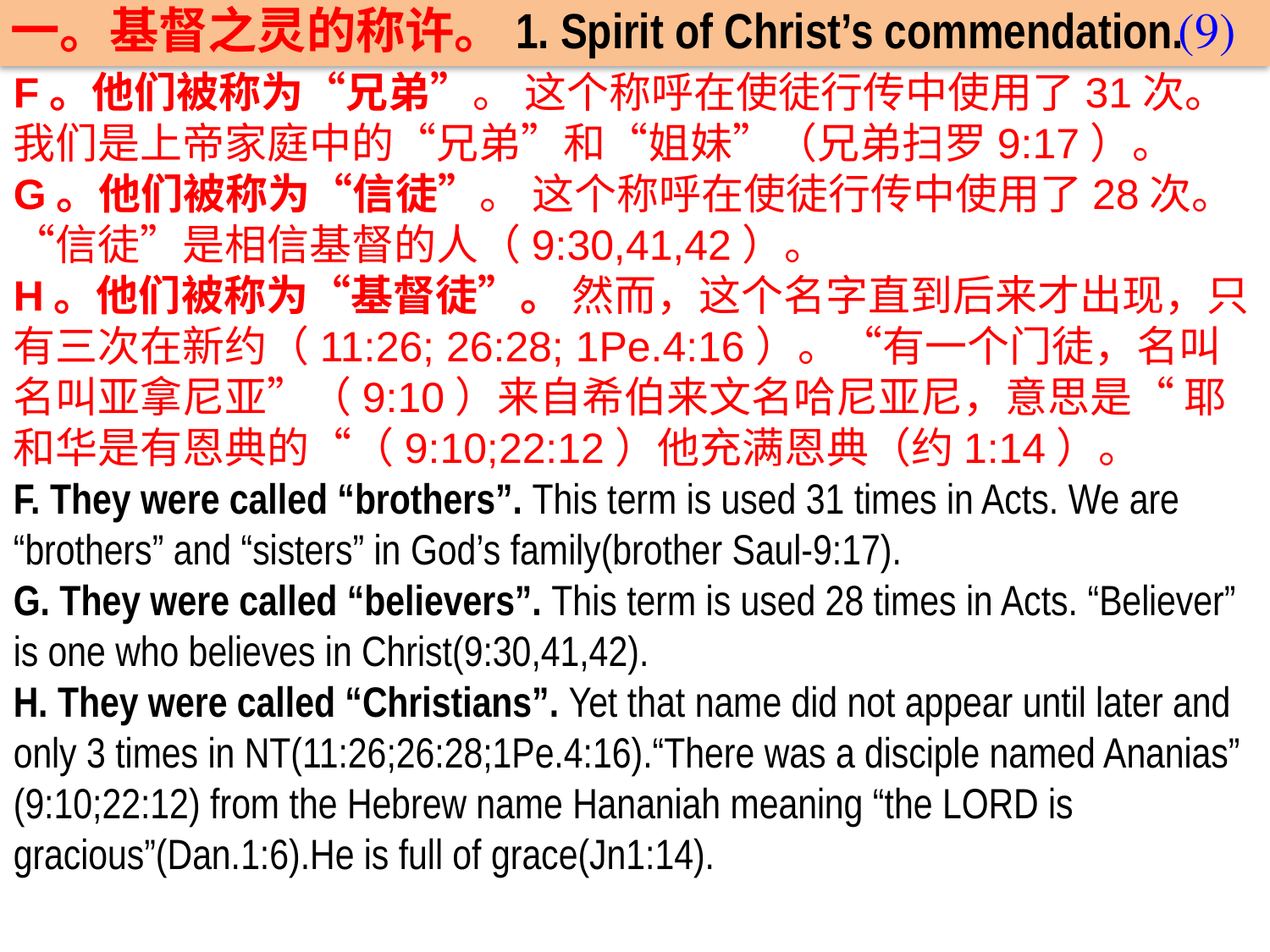

(9)
一。基督之灵的称许。1. Spirit of Christ’s commendation.

F。他们被称为“兄弟”。 这个称呼在使徒行传中使用了31次。 我们是上帝家庭中的“兄弟”和“姐妹”（兄弟扫罗9:17）。
G。他们被称为“信徒”。 这个称呼在使徒行传中使用了28次。 “信徒”是相信基督的人（9:30,41,42）。
H。他们被称为“基督徒”。 然而，这个名字直到后来才出现，只有三次在新约（11:26; 26:28; 1Pe.4:16）。“有一个门徒，名叫名叫亚拿尼亚”（9:10）来自希伯来文名哈尼亚尼，意思是“ 耶和华是有恩典的“（9:10;22:12）他充满恩典（约1:14）。
F. They were called “brothers”. This term is used 31 times in Acts. We are “brothers” and “sisters” in God’s family(brother Saul-9:17).
G. They were called “believers”. This term is used 28 times in Acts. “Believer” is one who believes in Christ(9:30,41,42).
H. They were called “Christians”. Yet that name did not appear until later and only 3 times in NT(11:26;26:28;1Pe.4:16).“There was a disciple named Ananias” (9:10;22:12) from the Hebrew name Hananiah meaning “the LORD is gracious”(Dan.1:6).He is full of grace(Jn1:14).